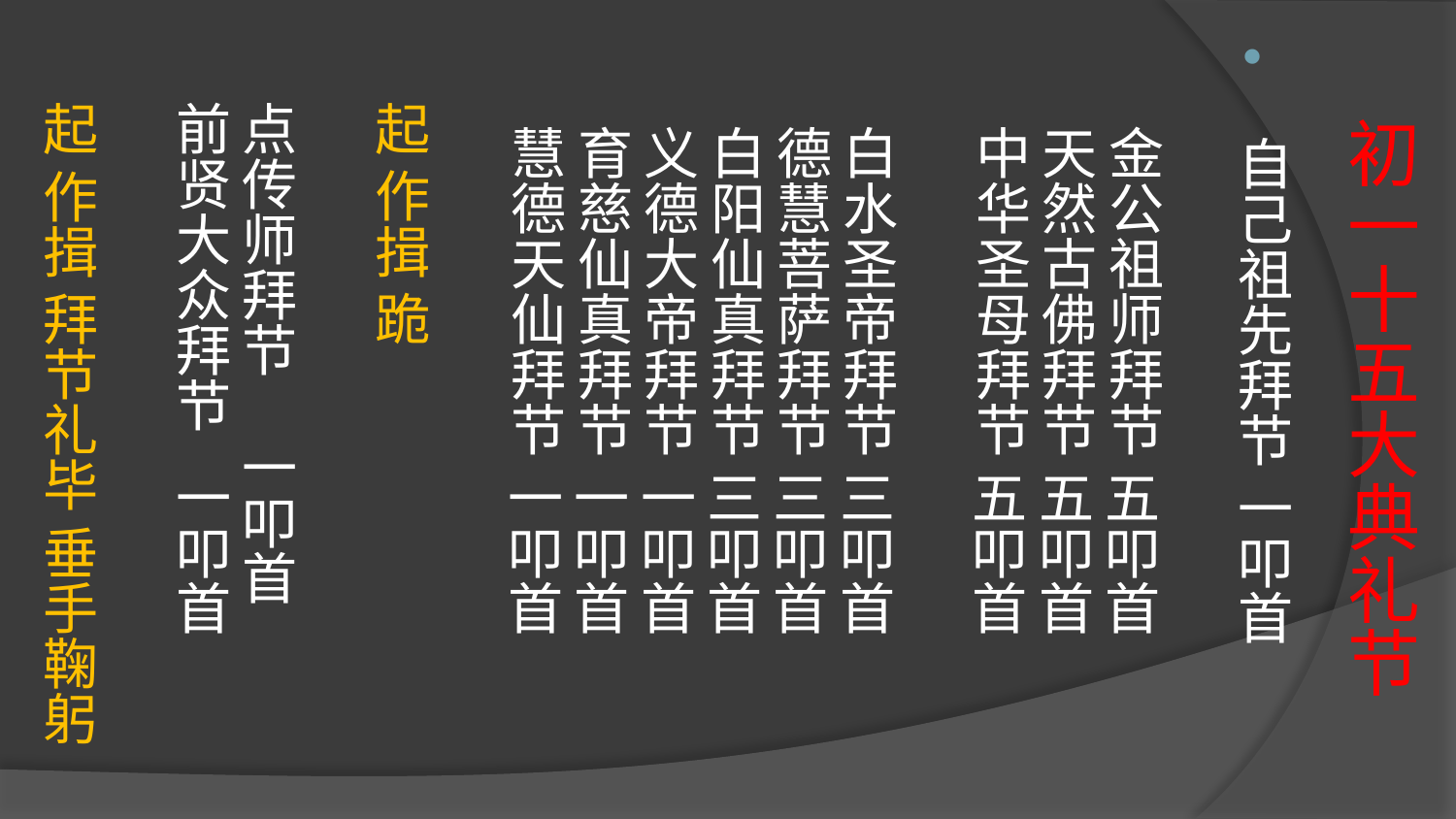

# 初一十五大典礼节
  自己祖先拜节 一叩首
  金公祖师拜节 五叩首
  天然古佛拜节 五叩首
  中华圣母拜节 五叩首
  白水圣帝拜节 三叩首
  德慧菩萨拜节 三叩首
  白阳仙真拜节 三叩首
  义德大帝拜节 一叩首
  育慈仙真拜节 一叩首
  慧德天仙拜节 一叩首
起 作揖 跪
点传师拜节     一叩首
前贤大众拜节   一叩首
起 作揖 拜节礼毕 垂手鞠躬